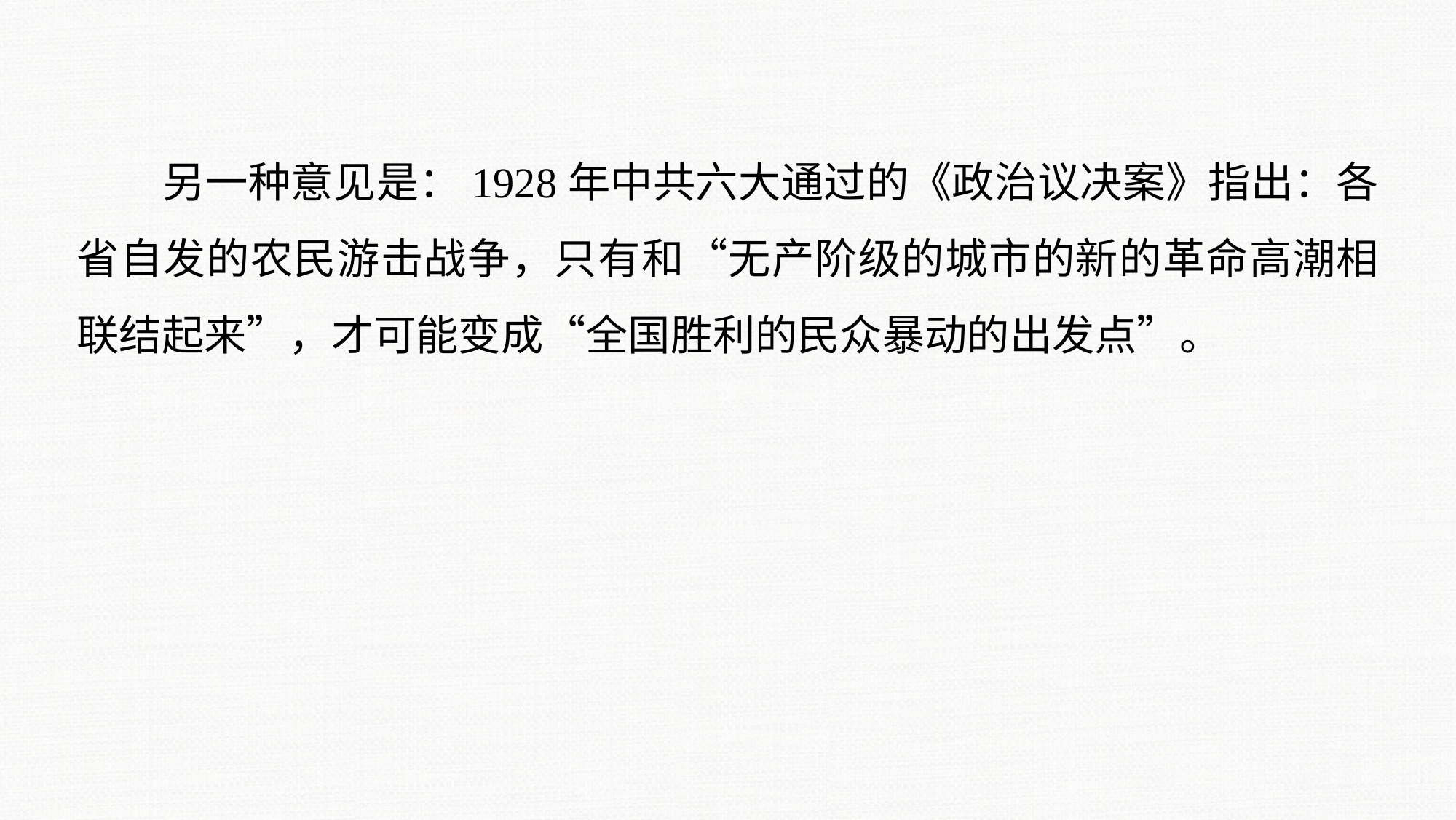

另一种意见是：1928年中共六大通过的《政治议决案》指出：各省自发的农民游击战争，只有和“无产阶级的城市的新的革命高潮相联结起来”，才可能变成“全国胜利的民众暴动的出发点”。